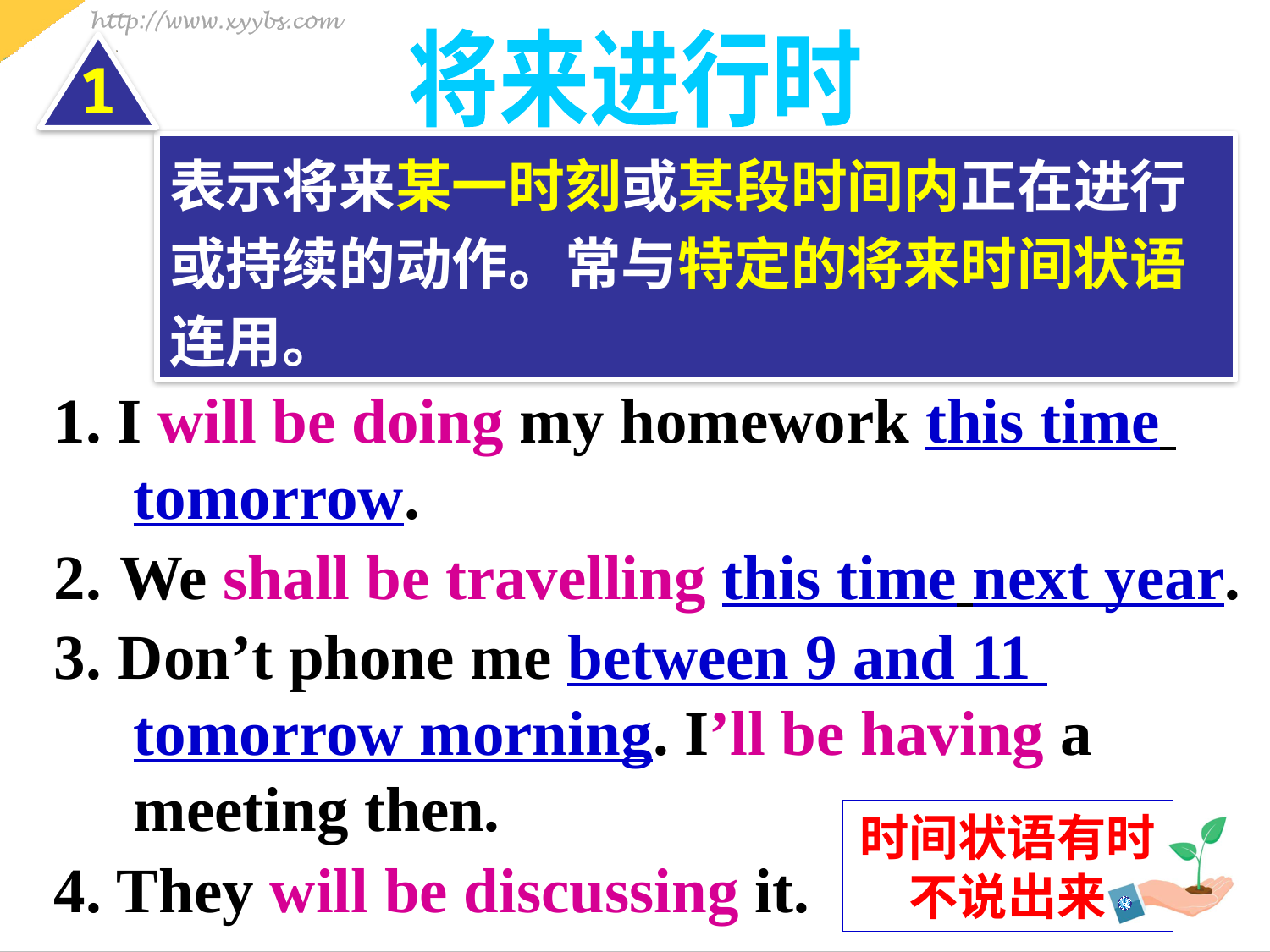

将来进行时

1
表示将来某一时刻或某段时间内正在进行或持续的动作。常与特定的将来时间状语连用。
1. I will be doing my homework this time
     tomorrow.
2. We shall be travelling this time next year.
3. Don’t phone me between 9 and 11
     tomorrow morning. I’ll be having a
     meeting then.
时间状语有时不说出来
4. They will be discussing it.